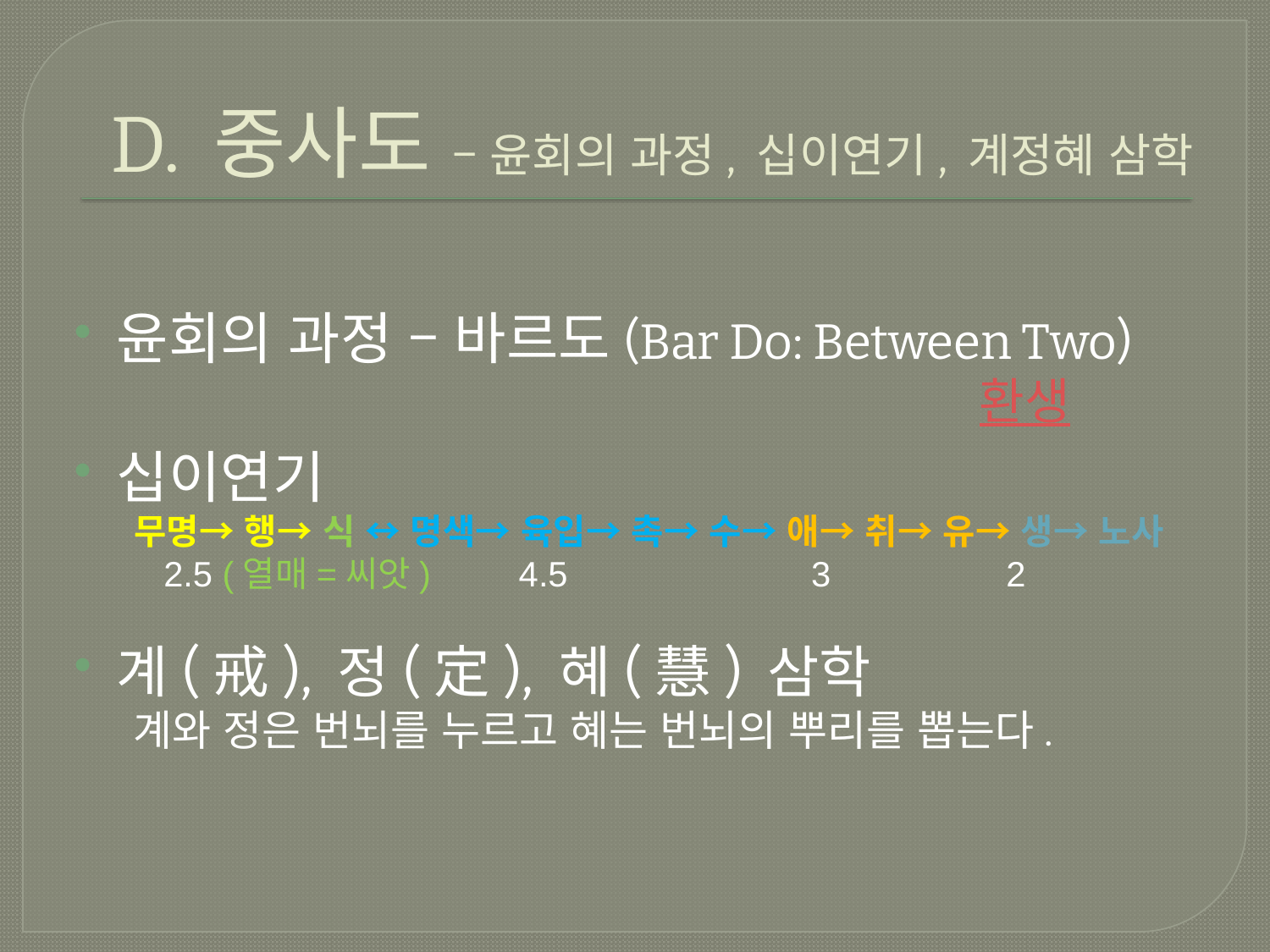

# D. 중사도 – 윤회의 과정, 십이연기, 계정혜 삼학

윤회의 과정 – 바르도(Bar Do: Between Two)
                                                                                 환생
십이연기
     무명→ 행→ 식 ↔ 명색→ 육입→ 촉→ 수→ 애→ 취→ 유→ 생→ 노사
         2.5 (열매=씨앗)         4.5                         3                  2

계(戒), 정(定), 혜(慧) 삼학
    계와 정은 번뇌를 누르고 혜는 번뇌의 뿌리를 뽑는다.